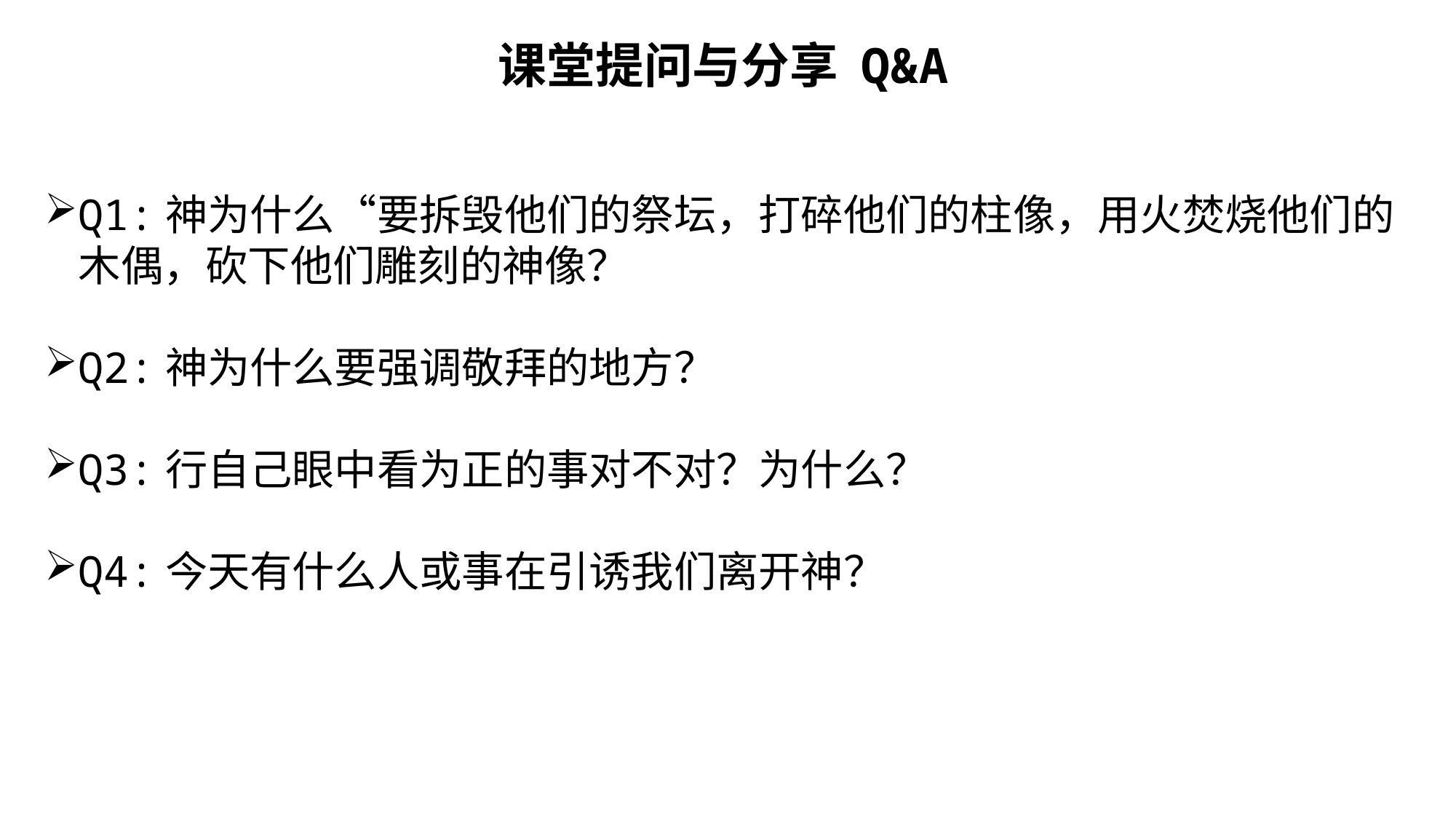

课堂提问与分享 Q&A

Q1:神为什么“要拆毁他们的祭坛，打碎他们的柱像，用火焚烧他们的木偶，砍下他们雕刻的神像？

Q2:神为什么要强调敬拜的地方？

Q3:行自己眼中看为正的事对不对？为什么？

Q4:今天有什么人或事在引诱我们离开神？